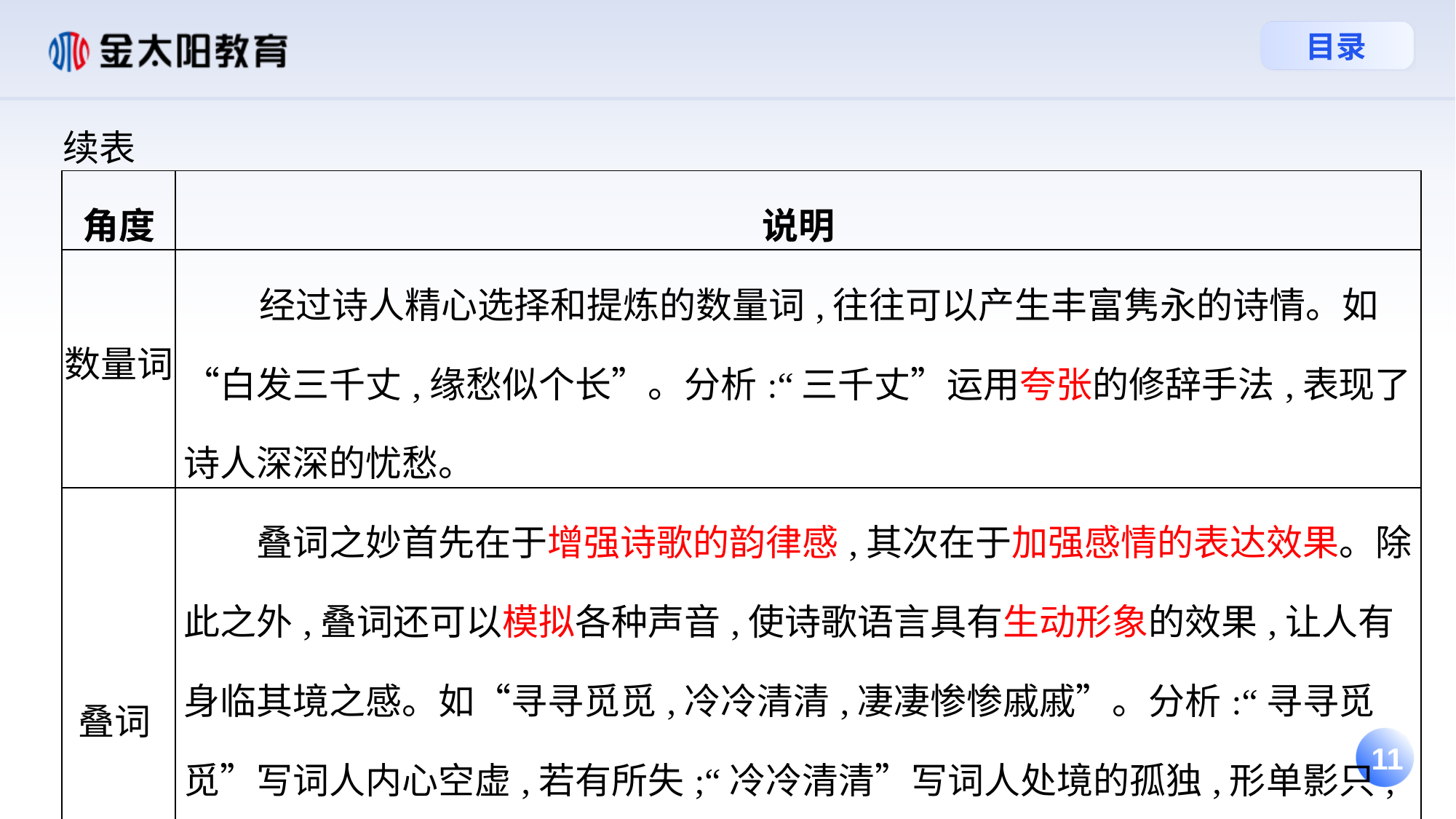

续表

| 角度 | 说明 |
| --- | --- |
| 数量词 | 经过诗人精心选择和提炼的数量词,往往可以产生丰富隽永的诗情。如“白发三千丈,缘愁似个长”。分析:“三千丈”运用夸张的修辞手法,表现了诗人深深的忧愁。 |
| 叠词 | 叠词之妙首先在于增强诗歌的韵律感,其次在于加强感情的表达效果。除此之外,叠词还可以模拟各种声音,使诗歌语言具有生动形象的效果,让人有身临其境之感。如“寻寻觅觅,冷冷清清,凄凄惨惨戚戚”。分析:“寻寻觅觅”写词人内心空虚,若有所失;“冷冷清清”写词人处境的孤独,形单影只,无人相伴;“凄凄惨惨戚戚”则极言词人心情之悲怆。 |